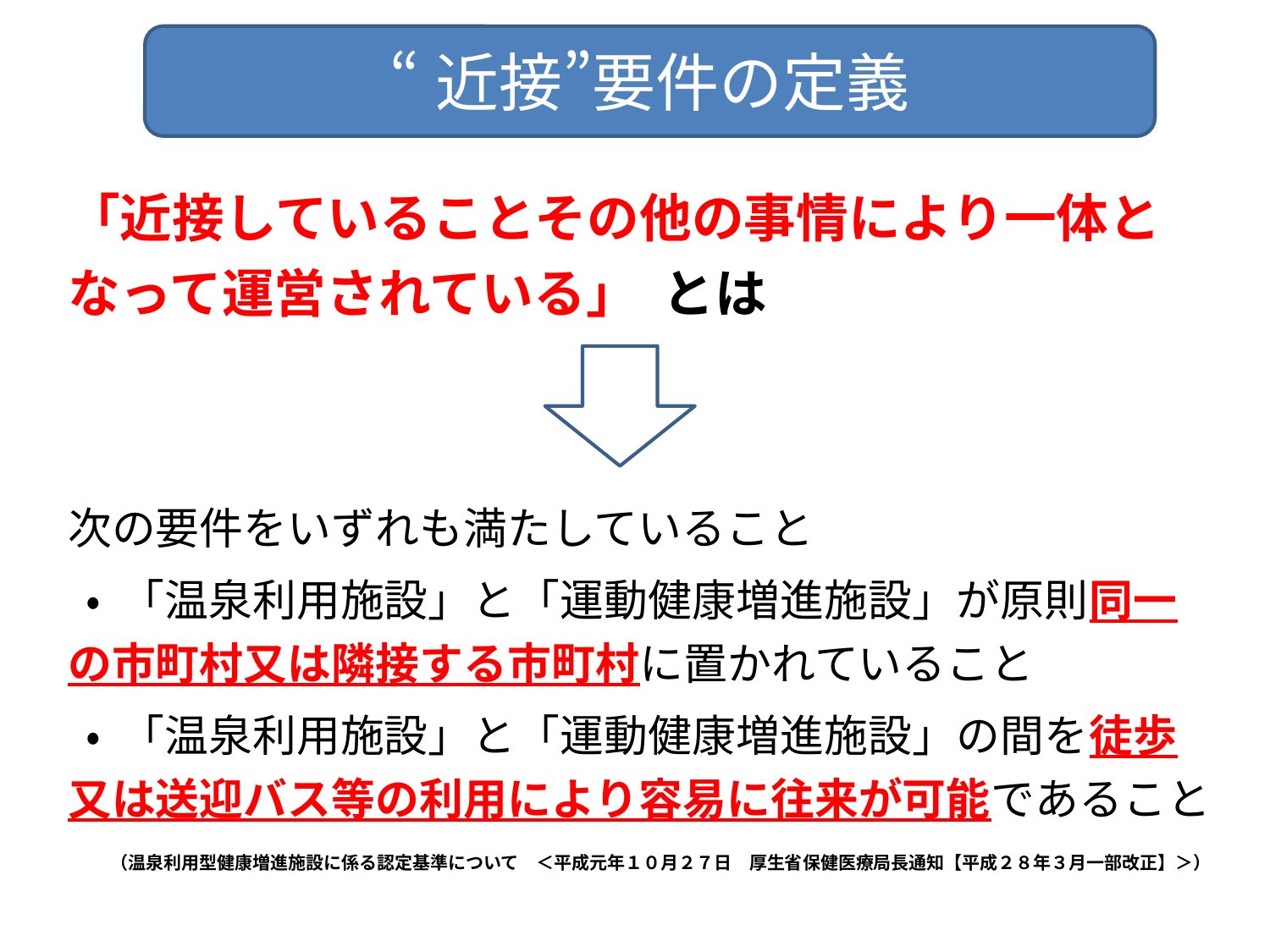

“近接”要件の定義
「近接していることその他の事情により一体となって運営されている」  とは

次の要件をいずれも満たしていること
 ・  「温泉利用施設」と「運動健康増進施設」が原則同一の市町村又は隣接する市町村に置かれていること
 ・  「温泉利用施設」と「運動健康増進施設」の間を徒歩又は送迎バス等の利用により容易に往来が可能であること

（温泉利用型健康増進施設に係る認定基準について　＜平成元年１０月２７日　厚生省保健医療局長通知【平成２８年３月一部改正】＞）